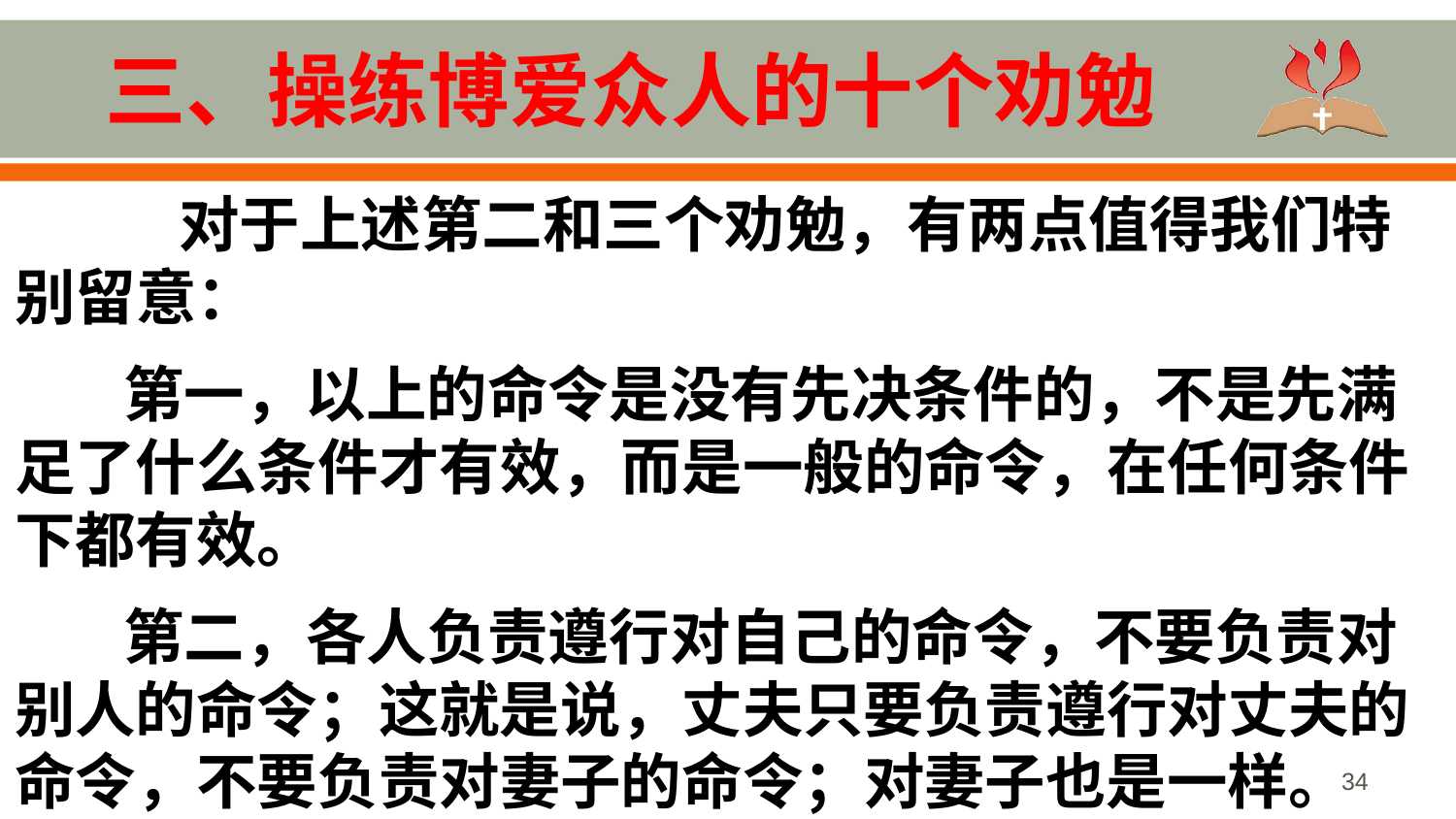

# 三、操练博爱众人的十个劝勉
   对于上述第二和三个劝勉，有两点值得我们特别留意：
第一，以上的命令是没有先决条件的，不是先满足了什么条件才有效，而是一般的命令，在任何条件下都有效。
第二，各人负责遵行对自己的命令，不要负责对别人的命令；这就是说，丈夫只要负责遵行对丈夫的命令，不要负责对妻子的命令；对妻子也是一样。

34